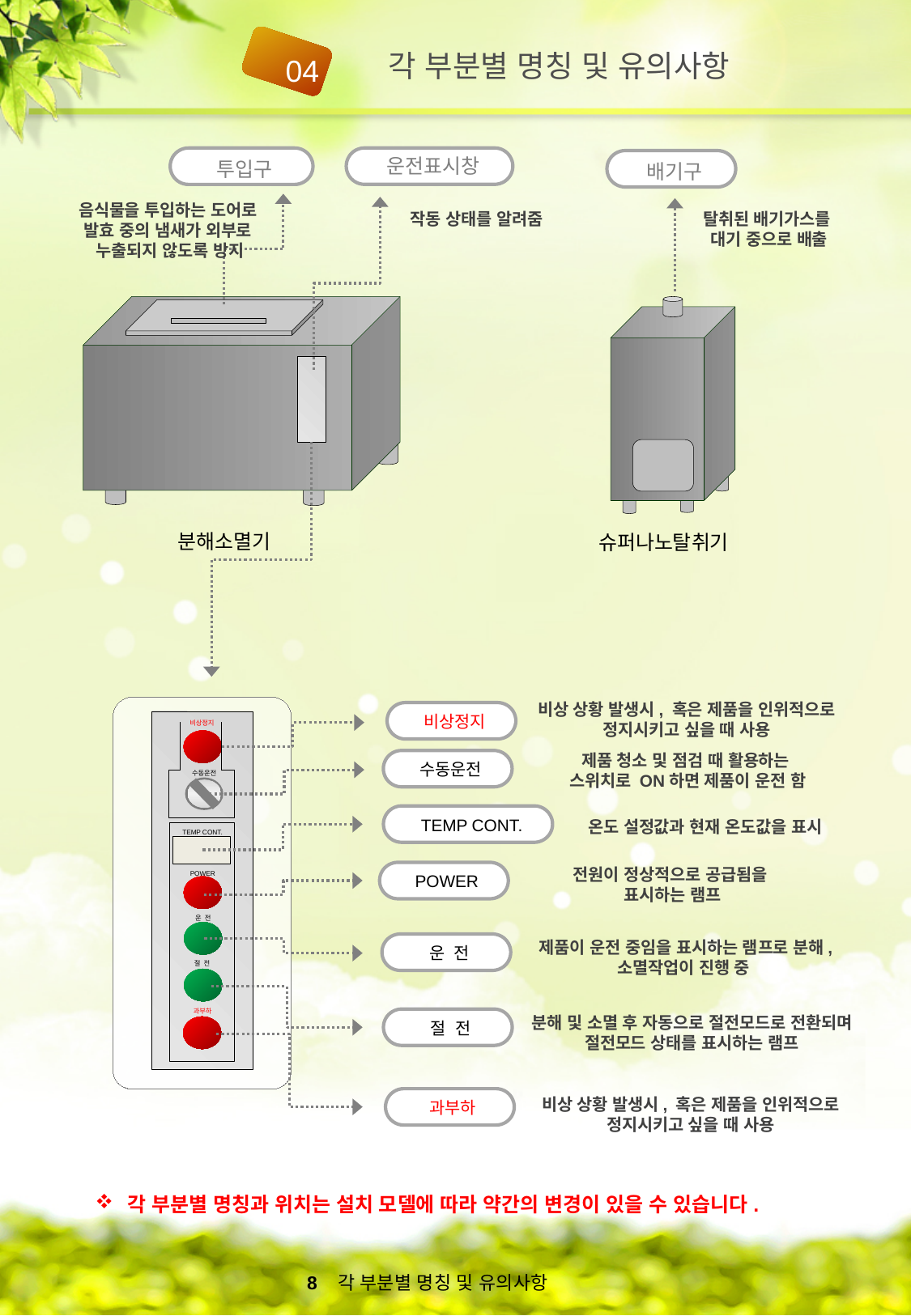

04
 각 부분별 명칭 및 유의사항
운전표시창

투입구

배기구
음식물을 투입하는 도어로
발효 중의 냄새가 외부로
누출되지 않도록 방지
작동 상태를 알려줌
탈취된 배기가스를
대기 중으로 배출

분해소멸기
슈퍼나노탈취기
비상 상황 발생시, 혹은 제품을 인위적으로 정지시키고 싶을 때 사용

비상정지

비상정지

수동운전

TEMP CONT.

POWER

운  전

절  전

과부하

제품 청소 및 점검 때 활용하는
스위치로 ON하면 제품이 운전 함

수동운전

TEMP CONT.
온도 설정값과 현재 온도값을 표시
전원이 정상적으로 공급됨을
표시하는 램프

POWER
제품이 운전 중임을 표시하는 램프로 분해, 소멸작업이 진행 중

운  전
분해 및 소멸 후 자동으로 절전모드로 전환되며 절전모드 상태를 표시하는 램프

절  전
비상 상황 발생시, 혹은 제품을 인위적으로 정지시키고 싶을 때 사용

과부하
 각 부분별 명칭과 위치는 설치 모델에 따라 약간의 변경이 있을 수 있습니다.
 8   각 부분별 명칭 및 유의사항